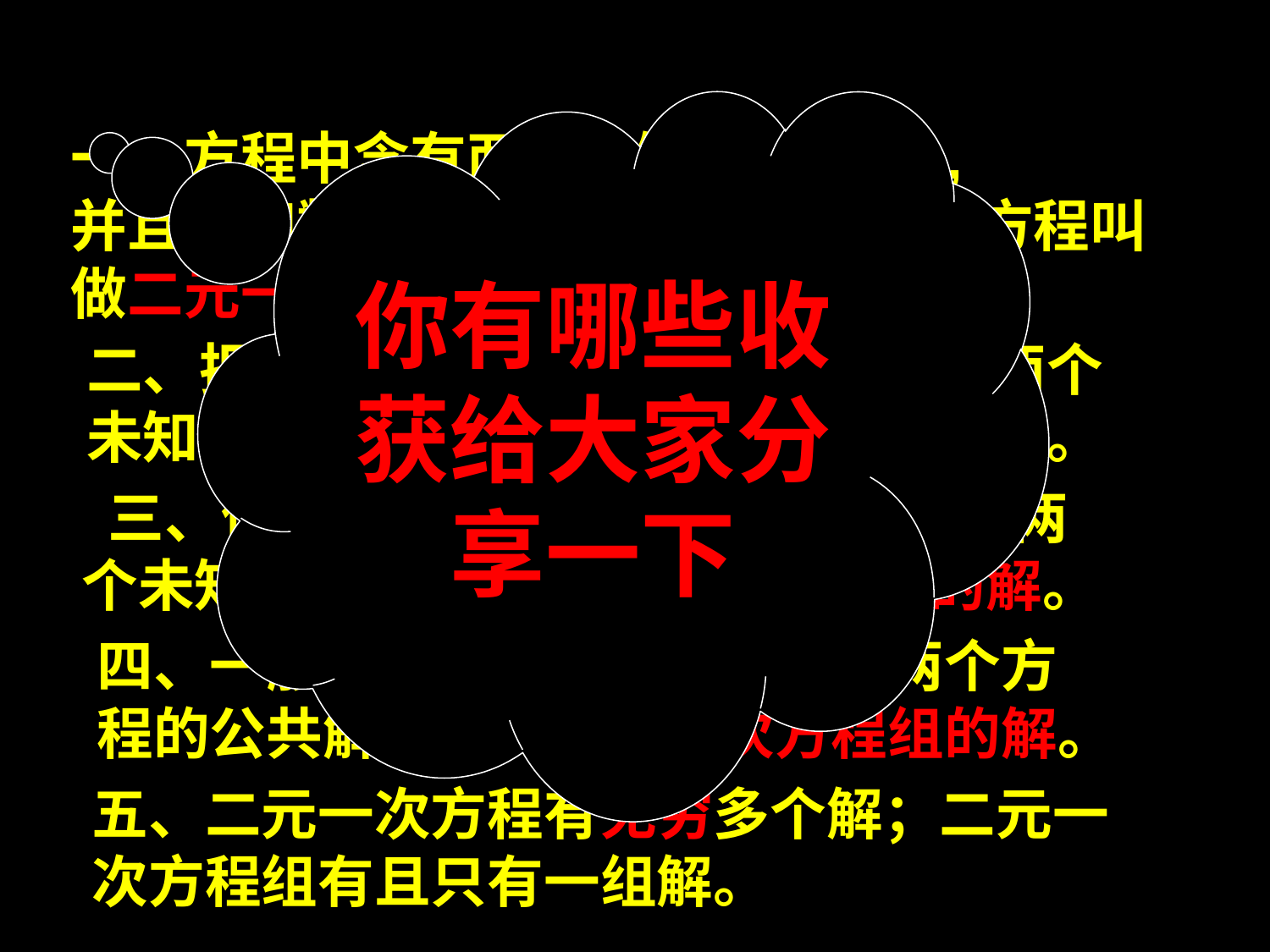

课堂小结：
你有哪些收获给大家分享一下
一、方程中含有两个未知数(x和y),
并且未知数的指数都是1，像这样的方程叫
做二元一次方程。

二、把两个一次方程合在一起后共有两个未知数，就组成了一个二元一次方程组。

 三、使二元一次方程两边的值相等的两
个未知数的值，叫做二元一次方程的解。
四、一般地，二元一次方程组的两个方
程的公共解，叫做二元一次方程组的解。

五、二元一次方程有无穷多个解；二元一次方程组有且只有一组解。